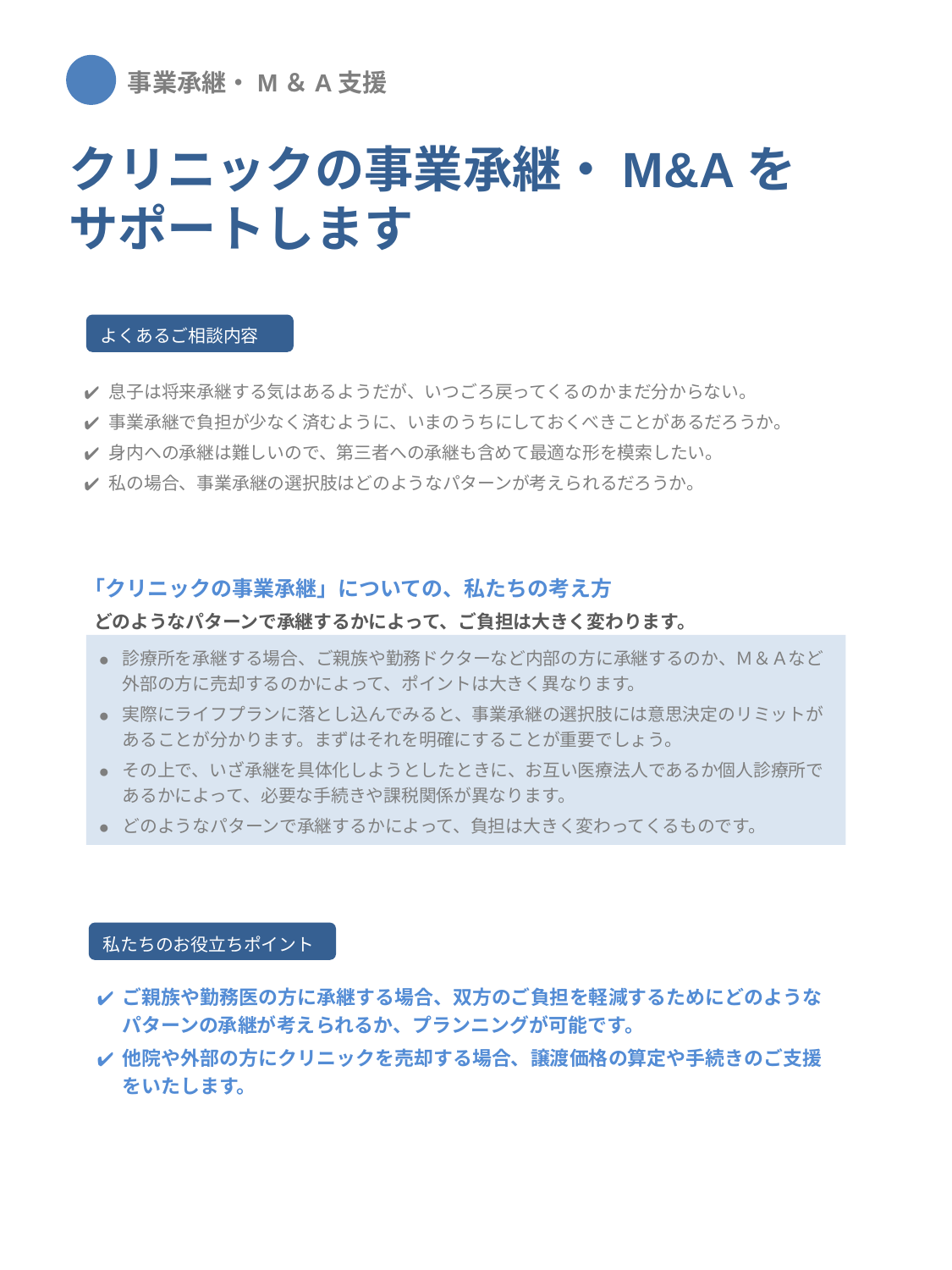

事業承継・M＆A支援
クリニックの事業承継・M&Aを
サポートします
よくあるご相談内容
息子は将来承継する気はあるようだが、いつごろ戻ってくるのかまだ分からない。
事業承継で負担が少なく済むように、いまのうちにしておくべきことがあるだろうか。
身内への承継は難しいので、第三者への承継も含めて最適な形を模索したい。
私の場合、事業承継の選択肢はどのようなパターンが考えられるだろうか。

「クリニックの事業承継」についての、私たちの考え方
どのようなパターンで承継するかによって、ご負担は大きく変わります。

診療所を承継する場合、ご親族や勤務ドクターなど内部の方に承継するのか、Ｍ＆Ａなど外部の方に売却するのかによって、ポイントは大きく異なります。
実際にライフプランに落とし込んでみると、事業承継の選択肢には意思決定のリミットがあることが分かります。まずはそれを明確にすることが重要でしょう。
その上で、いざ承継を具体化しようとしたときに、お互い医療法人であるか個人診療所であるかによって、必要な手続きや課税関係が異なります。
どのようなパターンで承継するかによって、負担は大きく変わってくるものです。
私たちのお役立ちポイント
ご親族や勤務医の方に承継する場合、双方のご負担を軽減するためにどのようなパターンの承継が考えられるか、プランニングが可能です。
他院や外部の方にクリニックを売却する場合、譲渡価格の算定や手続きのご支援をいたします。